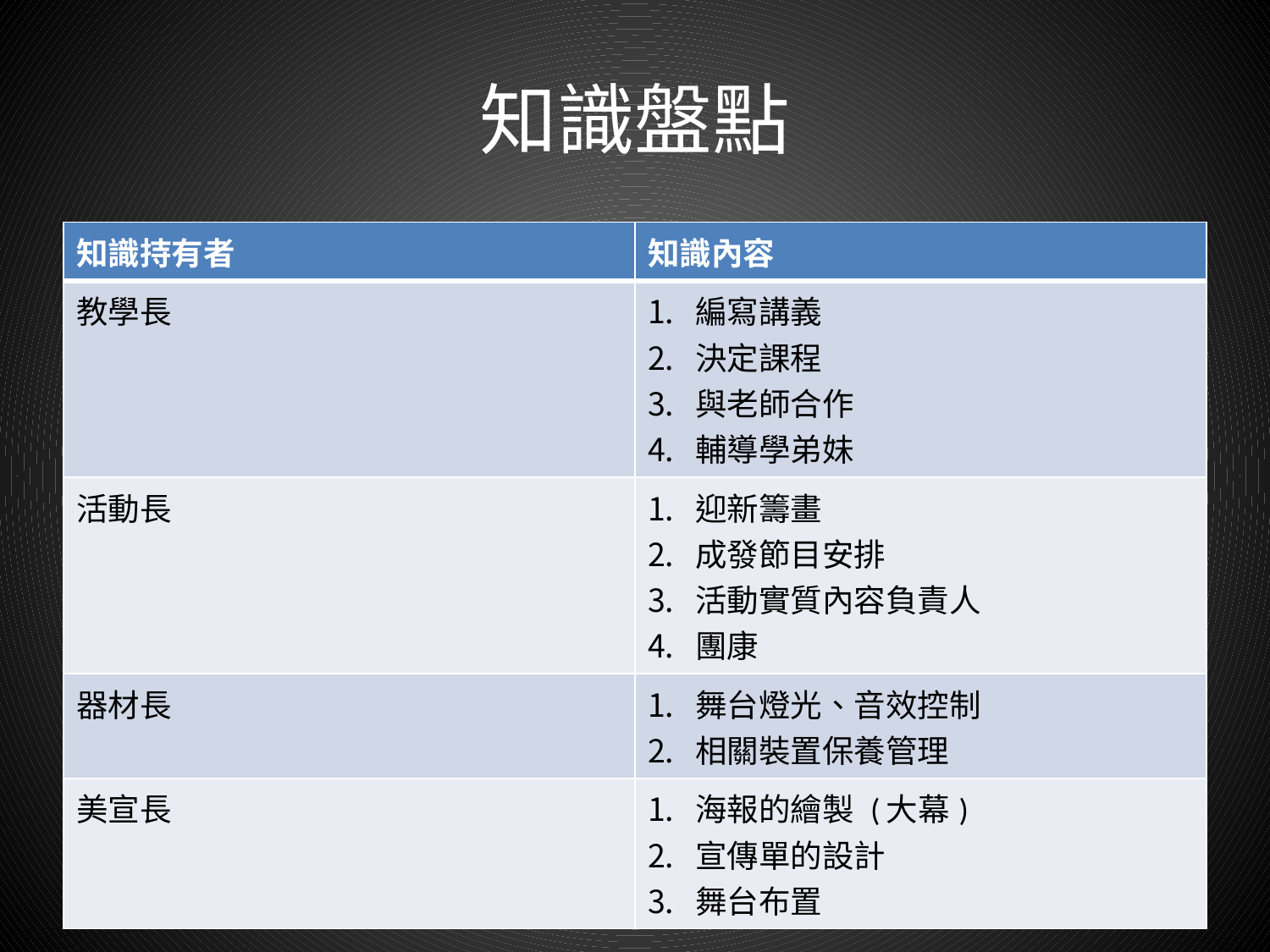

# 知識盤點
| 知識持有者 | 知識內容 |
| --- | --- |
| 教學長 | 編寫講義 決定課程 與老師合作 輔導學弟妹 |
| 活動長 | 迎新籌畫 成發節目安排 活動實質內容負責人 團康 |
| 器材長 | 舞台燈光、音效控制 相關裝置保養管理 |
| 美宣長 | 海報的繪製 (大幕) 宣傳單的設計 舞台布置 |